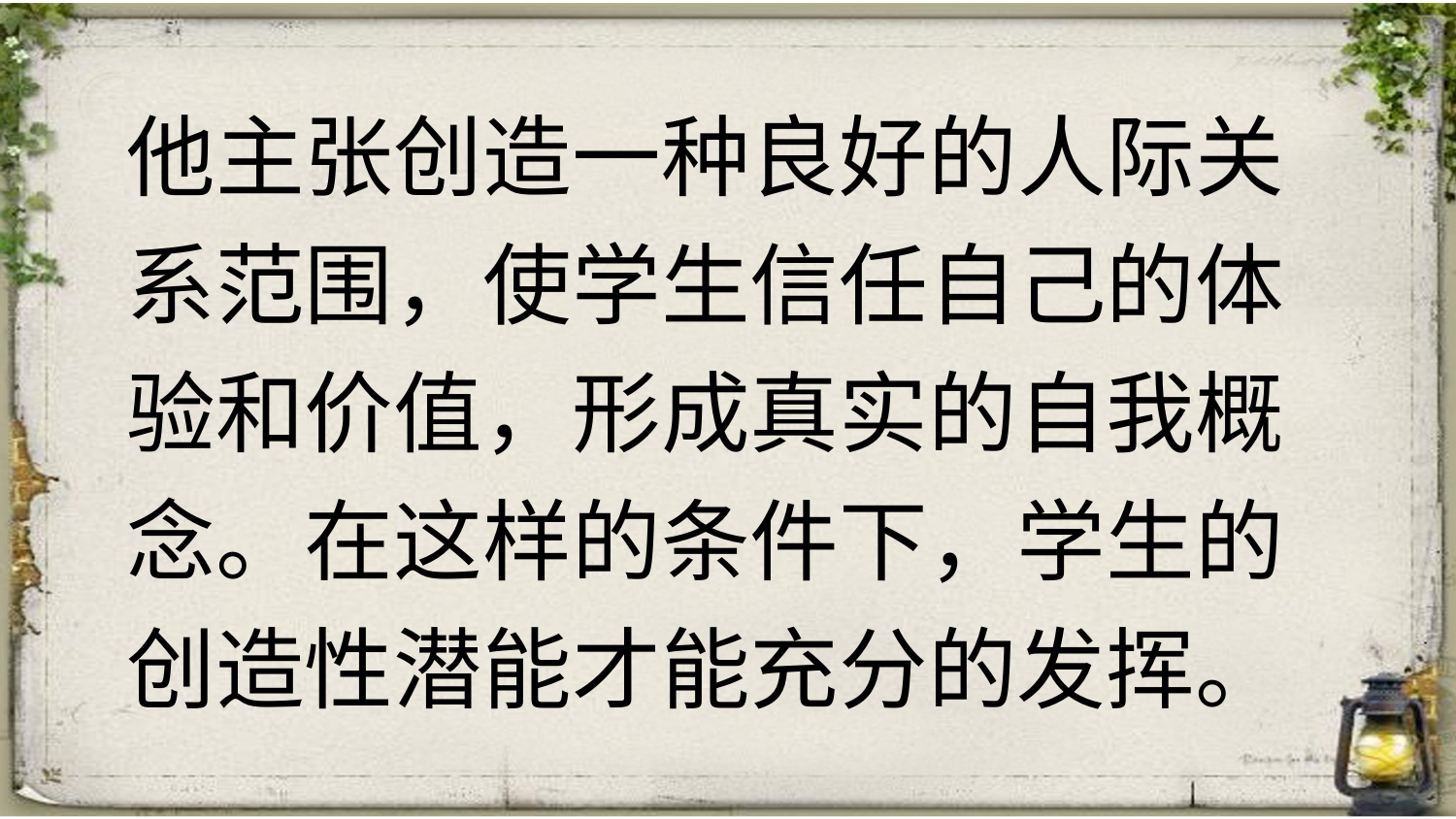

他主张创造一种良好的人际关系范围，使学生信任自己的体验和价值，形成真实的自我概念。在这样的条件下，学生的创造性潜能才能充分的发挥。